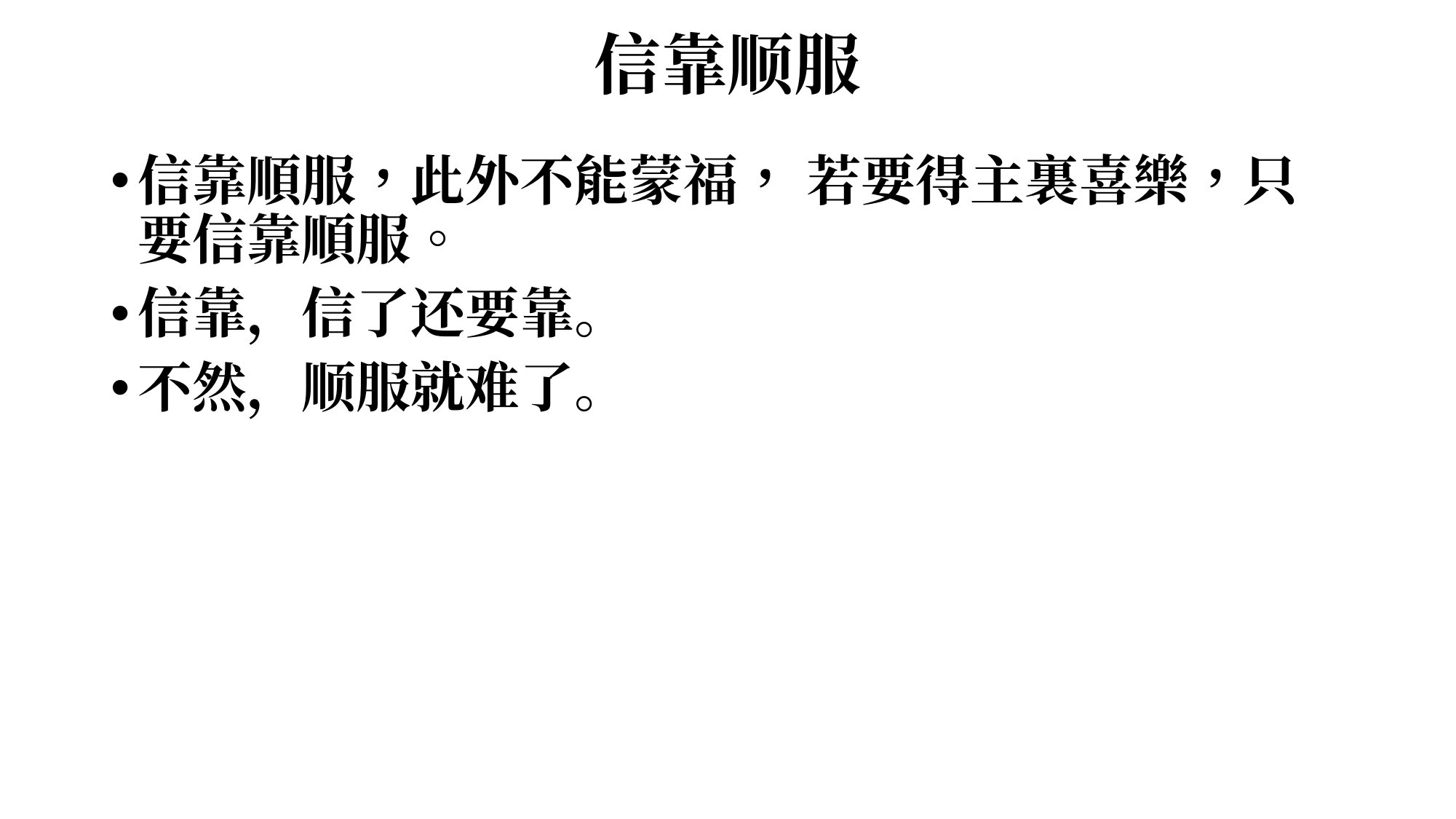

# 信靠顺服
信靠順服，此外不能蒙福， 若要得主裏喜樂，只要信靠順服。
信靠，信了还要靠。
不然，顺服就难了。